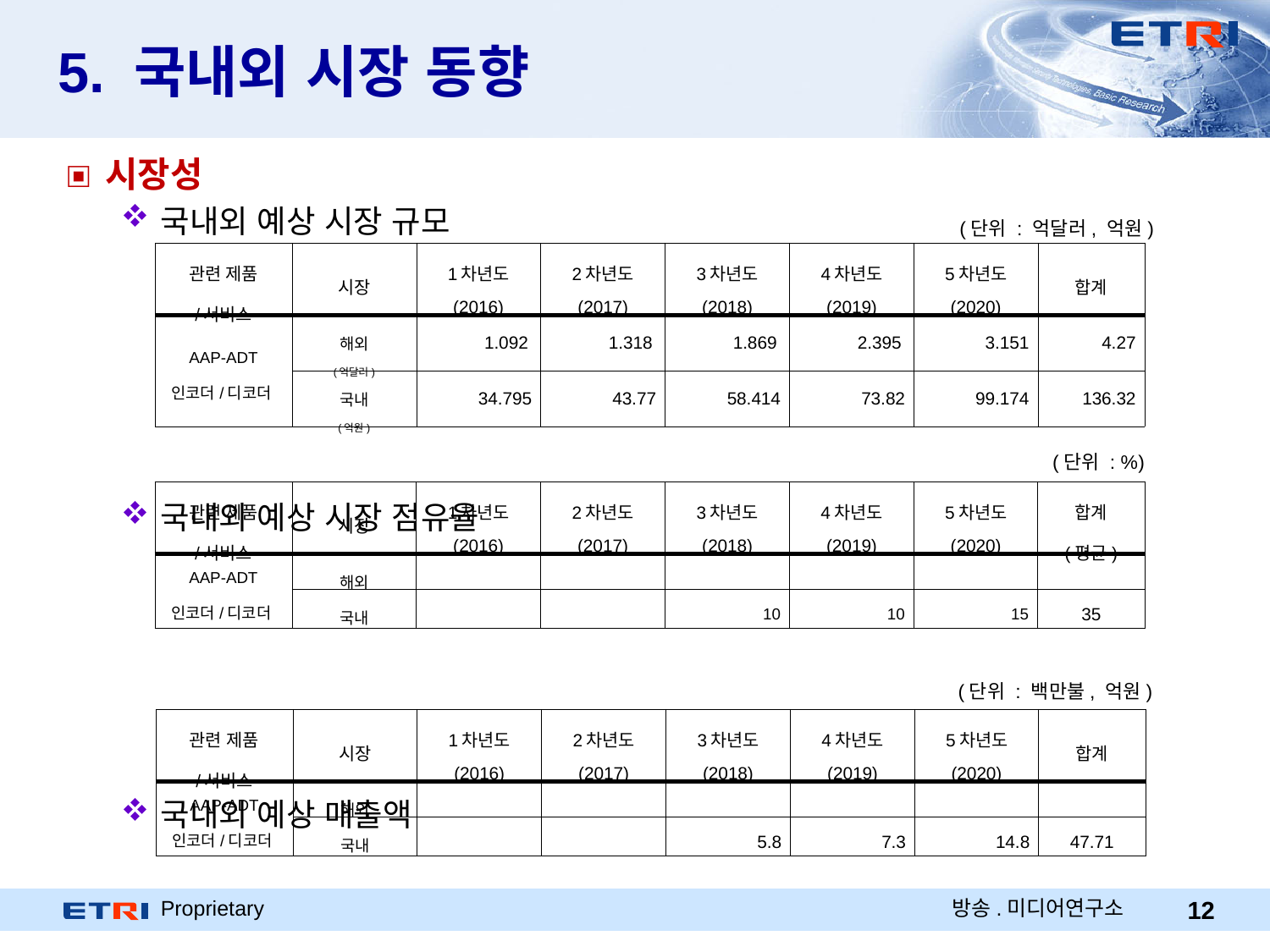

# 5. 국내외 시장 동향
시장성
국내외 예상 시장 규모

국내외 예상 시장 점유율

국내외 예상 매출액

(단위 : 억달러, 억원)
| 관련 제품 /서비스 | 시장 | 1차년도 (2016) | 2차년도 (2017) | 3차년도 (2018) | 4차년도 (2019) | 5차년도 (2020) | 합계 |
| --- | --- | --- | --- | --- | --- | --- | --- |
| AAP-ADT 인코더/디코더 | 해외 (억달러) | 1.092 | 1.318 | 1.869 | 2.395 | 3.151 | 4.27 |
|  | 국내 (억원) | 34.795 | 43.77 | 58.414 | 73.82 | 99.174 | 136.32 |
(단위 : %)
| 관련 제품 /서비스 | 시장 | 1차년도 (2016) | 2차년도 (2017) | 3차년도 (2018) | 4차년도 (2019) | 5차년도 (2020) | 합계 (평균) |
| --- | --- | --- | --- | --- | --- | --- | --- |
| AAP-ADT 인코더/디코더 | 해외 |  |  |  |  |  |  |
|  | 국내 |  |  | 10 | 10 | 15 | 35 |
(단위 : 백만불, 억원)
| 관련 제품 /서비스 | 시장 | 1차년도 (2016) | 2차년도 (2017) | 3차년도 (2018) | 4차년도 (2019) | 5차년도 (2020) | 합계 |
| --- | --- | --- | --- | --- | --- | --- | --- |
| AAP-ADT 인코더/디코더 | 해외 |  |  |  |  |  |  |
|  | 국내 |  |  | 5.8 | 7.3 | 14.8 | 47.71 |
방송.미디어연구소
12